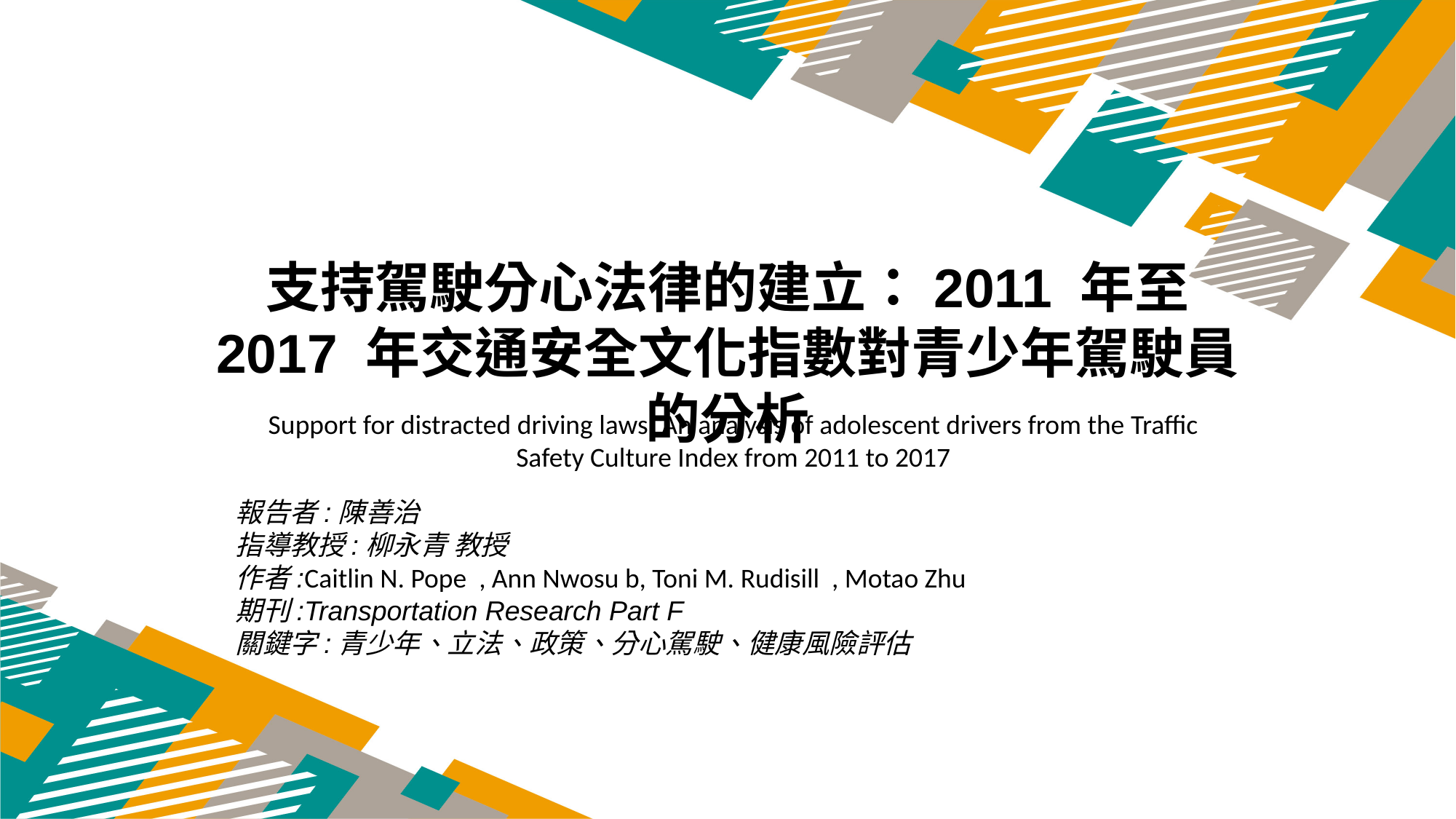

支持駕駛分心法律的建立：2011 年至 2017 年交通安全文化指數對青少年駕駛員的分析
Support for distracted driving laws: An analysis of adolescent drivers from the Traffic Safety Culture Index from 2011 to 2017
報告者:陳善治
指導教授:柳永青 教授
作者:Caitlin N. Pope  , Ann Nwosu b, Toni M. Rudisill  , Motao Zhu
期刊:Transportation Research Part F
關鍵字:青少年、立法、政策、分心駕駛、健康風險評估